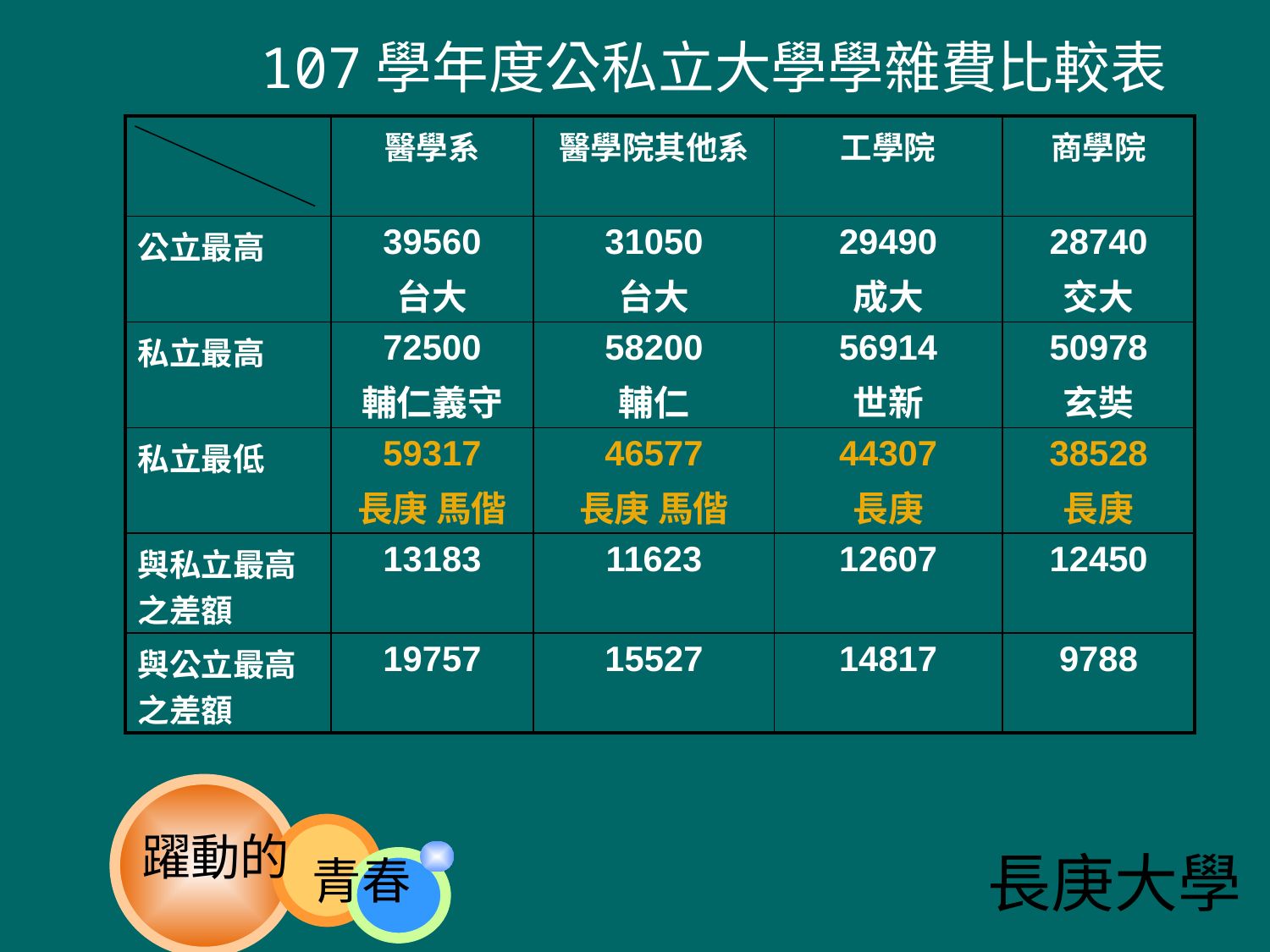

107學年度公私立大學學雜費比較表
|  | 醫學系 | 醫學院其他系 | 工學院 | 商學院 |
| --- | --- | --- | --- | --- |
| 公立最高 | 39560 台大 | 31050 台大 | 29490 成大 | 28740 交大 |
| 私立最高 | 72500 輔仁義守 | 58200 輔仁 | 56914 世新 | 50978 玄奘 |
| 私立最低 | 59317 長庚 馬偕 | 46577 長庚 馬偕 | 44307 長庚 | 38528 長庚 |
| 與私立最高之差額 | 13183 | 11623 | 12607 | 12450 |
| 與公立最高之差額 | 19757 | 15527 | 14817 | 9788 |

躍動的

青春

長庚大學